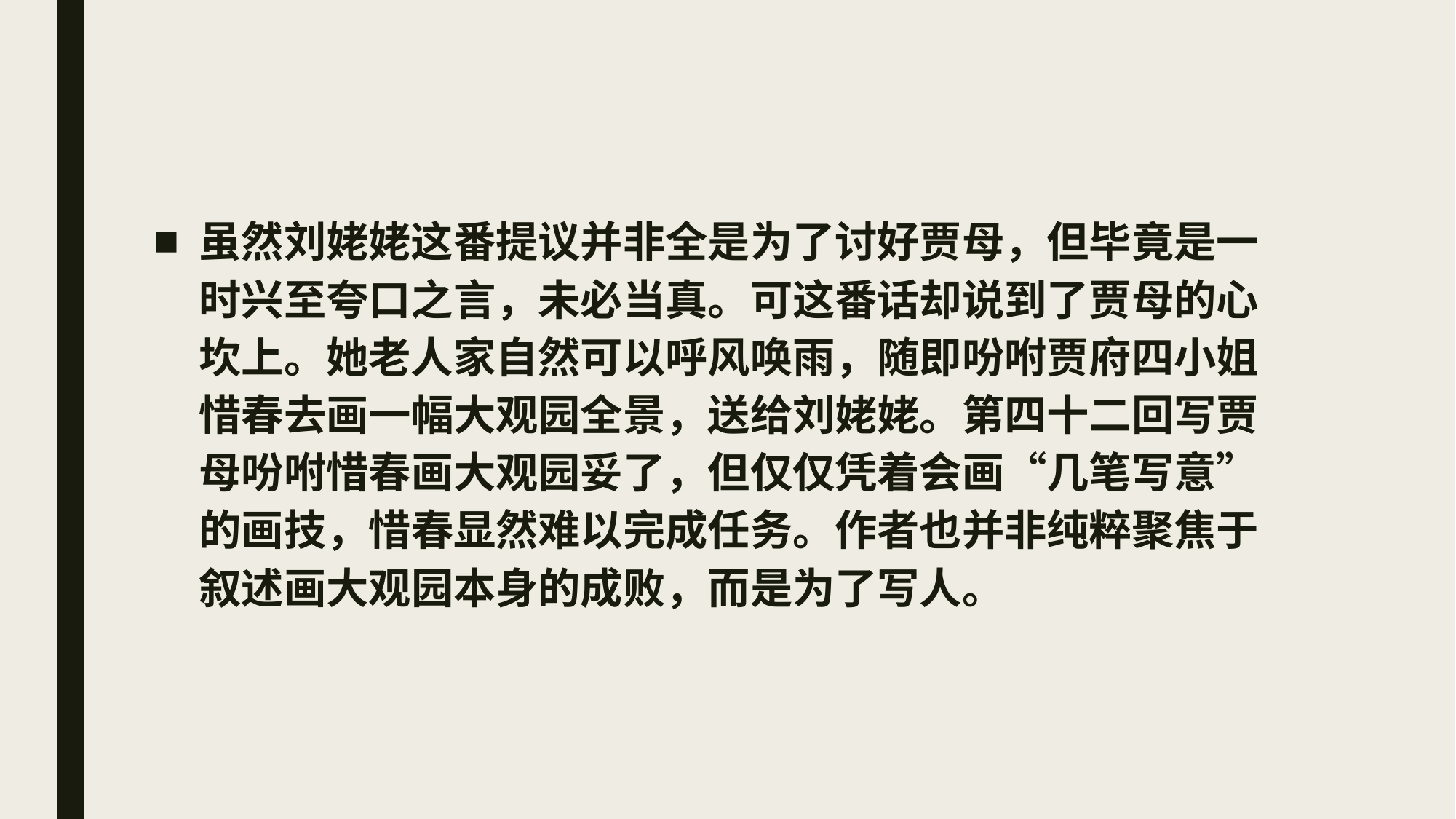

#
虽然刘姥姥这番提议并非全是为了讨好贾母，但毕竟是一时兴至夸口之言，未必当真。可这番话却说到了贾母的心坎上。她老人家自然可以呼风唤雨，随即吩咐贾府四小姐惜春去画一幅大观园全景，送给刘姥姥。第四十二回写贾母吩咐惜春画大观园妥了，但仅仅凭着会画“几笔写意”的画技，惜春显然难以完成任务。作者也并非纯粹聚焦于叙述画大观园本身的成败，而是为了写人。